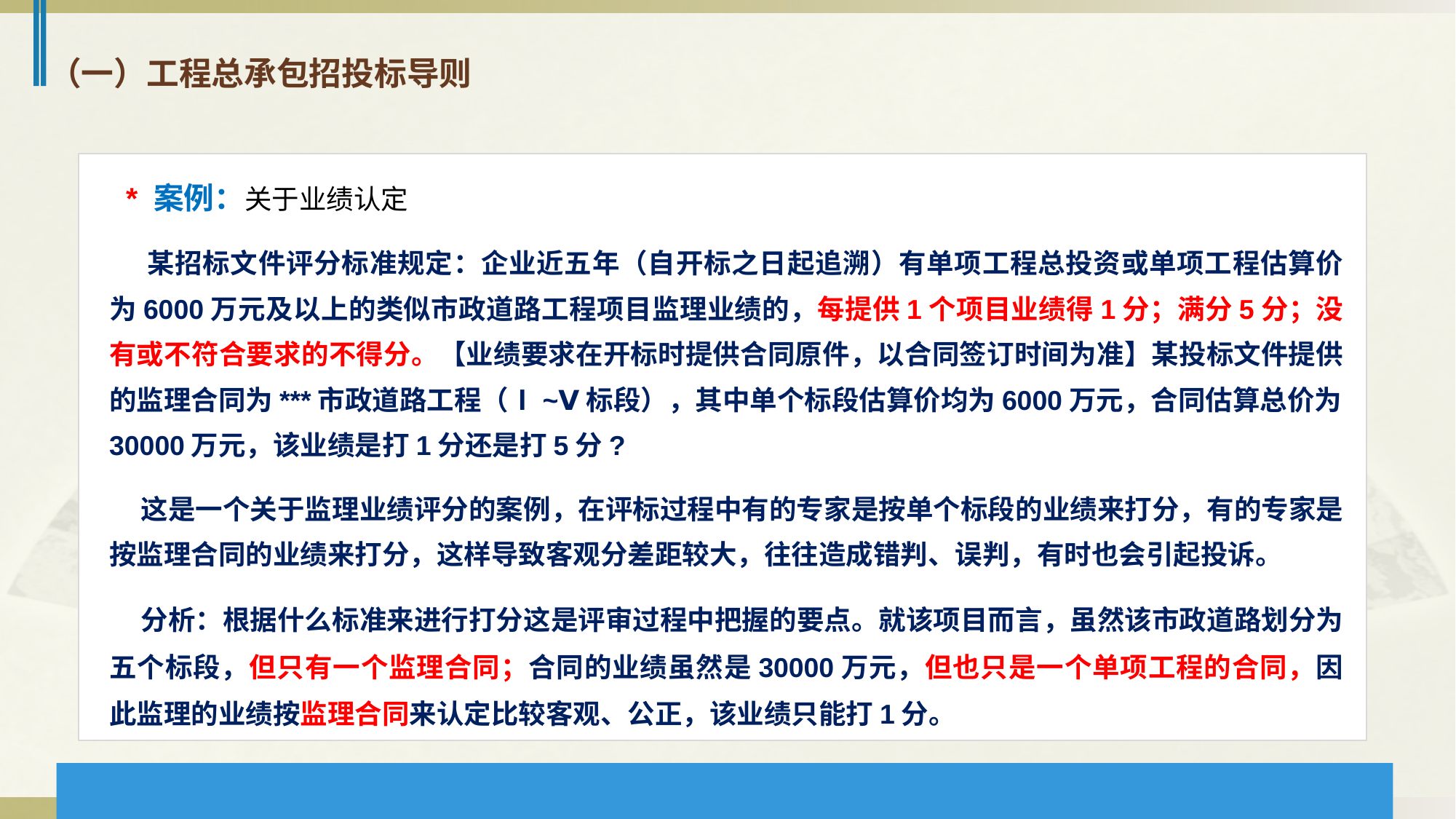

（一）工程总承包招投标导则

  * 案例：关于业绩认定
    某招标文件评分标准规定：企业近五年（自开标之日起追溯）有单项工程总投资或单项工程估算价为6000万元及以上的类似市政道路工程项目监理业绩的，每提供1个项目业绩得1分；满分5分；没有或不符合要求的不得分。【业绩要求在开标时提供合同原件，以合同签订时间为准】某投标文件提供的监理合同为***市政道路工程（Ⅰ~Ⅴ标段），其中单个标段估算价均为6000万元，合同估算总价为30000万元，该业绩是打1分还是打5分?
    这是一个关于监理业绩评分的案例，在评标过程中有的专家是按单个标段的业绩来打分，有的专家是按监理合同的业绩来打分，这样导致客观分差距较大，往往造成错判、误判，有时也会引起投诉。
    分析：根据什么标准来进行打分这是评审过程中把握的要点。就该项目而言，虽然该市政道路划分为五个标段，但只有一个监理合同；合同的业绩虽然是30000万元，但也只是一个单项工程的合同，因此监理的业绩按监理合同来认定比较客观、公正，该业绩只能打1分。